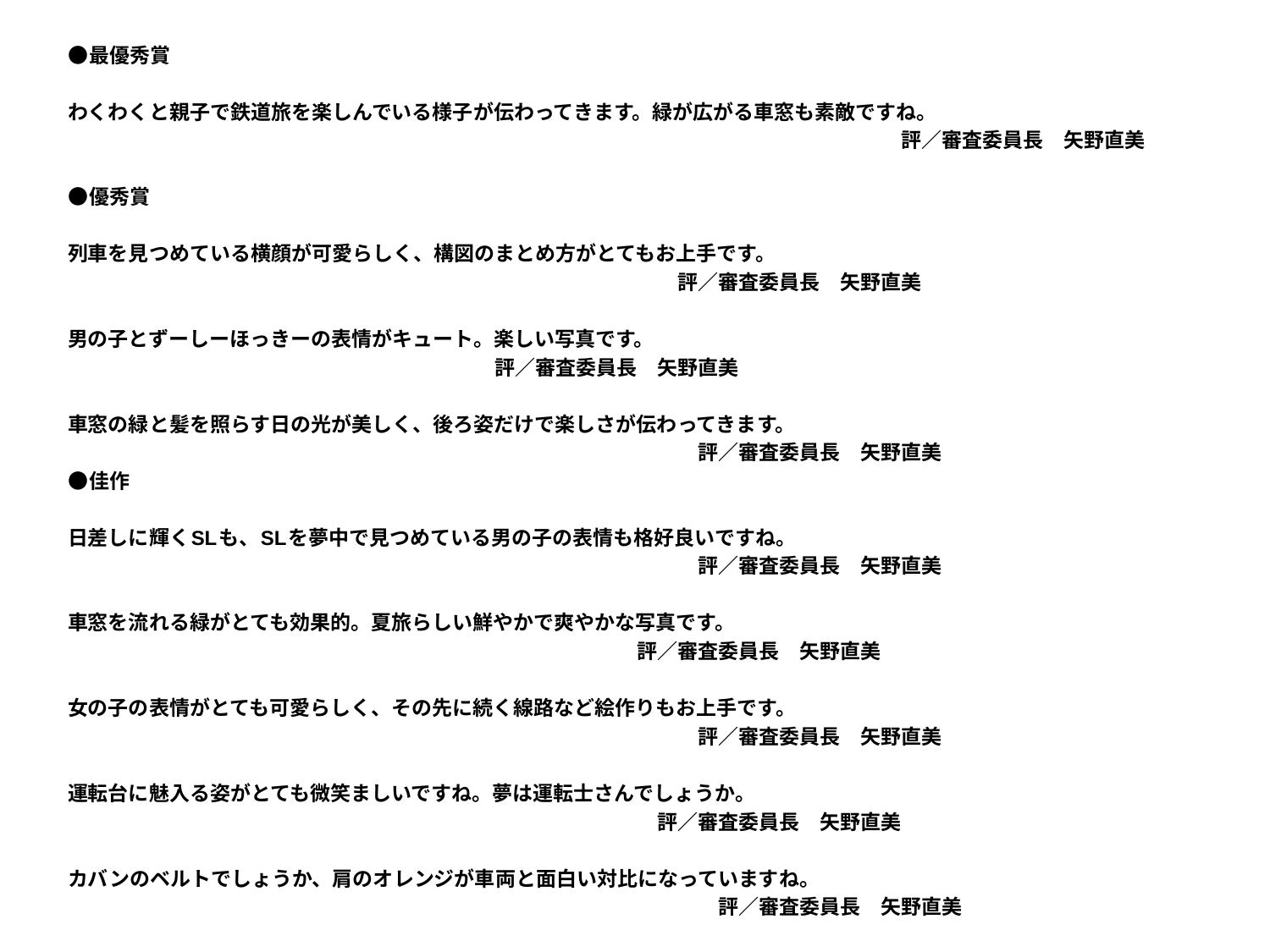

●最優秀賞

わくわくと親子で鉄道旅を楽しんでいる様子が伝わってきます。緑が広がる車窓も素敵ですね。
　　　　　　　　　　　　　　　　　　　　　　　　　　　　　　　　　　　　　　　　　評／審査委員長　矢野直美

●優秀賞

列車を見つめている横顔が可愛らしく、構図のまとめ方がとてもお上手です。
　　　　　　　　　　　　　　　　　　　　　　　　　　　　　　評／審査委員長　矢野直美

男の子とずーしーほっきーの表情がキュート。楽しい写真です。
　　　　　　　　　　　　　　　　　　　　　評／審査委員長　矢野直美

車窓の緑と髪を照らす日の光が美しく、後ろ姿だけで楽しさが伝わってきます。
　　　　　　　　　　　　　　　　　　　　　　　　　　　　　　　評／審査委員長　矢野直美
●佳作

日差しに輝くSLも、SLを夢中で見つめている男の子の表情も格好良いですね。
　　　　　　　　　　　　　　　　　　　　　　　　　　　　　　　評／審査委員長　矢野直美

車窓を流れる緑がとても効果的。夏旅らしい鮮やかで爽やかな写真です。
　　　　　　　　　　　　　　　　　　　　　　　　　　　　評／審査委員長　矢野直美

女の子の表情がとても可愛らしく、その先に続く線路など絵作りもお上手です。
　　　　　　　　　　　　　　　　　　　　　　　　　　　　　　　評／審査委員長　矢野直美

運転台に魅入る姿がとても微笑ましいですね。夢は運転士さんでしょうか。
　　　　　　　　　　　　　　　　　　　　　　　　　　　　　評／審査委員長　矢野直美

カバンのベルトでしょうか、肩のオレンジが車両と面白い対比になっていますね。
　　　　　　　　　　　　　　　　　　　　　　　　　　　　　　　　評／審査委員長　矢野直美